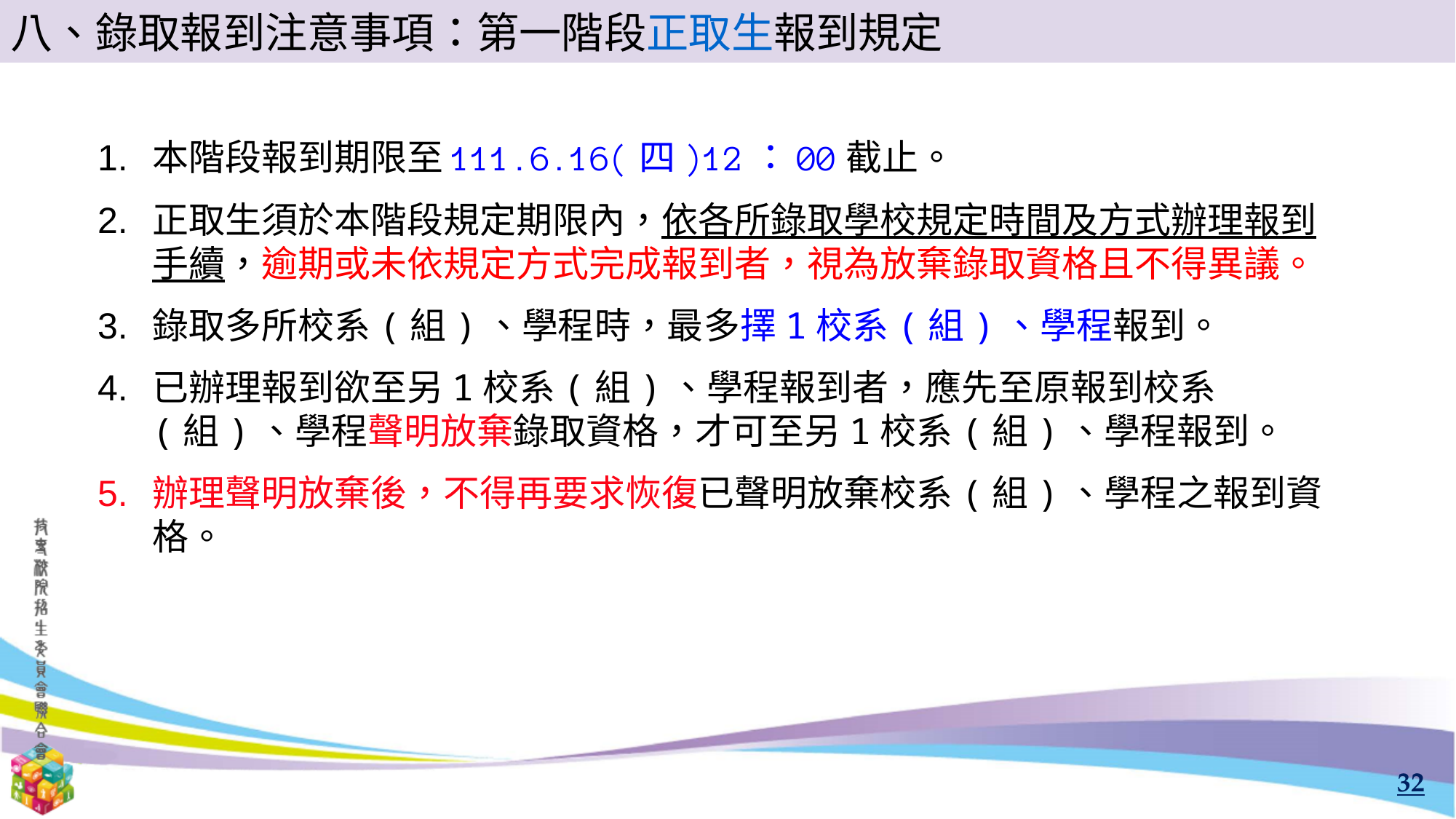

八、錄取報到注意事項：第一階段正取生報到規定
本階段報到期限至111.6.16(四)12：00截止。
正取生須於本階段規定期限內，依各所錄取學校規定時間及方式辦理報到手續，逾期或未依規定方式完成報到者，視為放棄錄取資格且不得異議。
錄取多所校系(組)、學程時，最多擇1校系(組)、學程報到。
已辦理報到欲至另1校系(組)、學程報到者，應先至原報到校系(組)、學程聲明放棄錄取資格，才可至另1校系(組)、學程報到。
辦理聲明放棄後，不得再要求恢復已聲明放棄校系(組)、學程之報到資格。
32